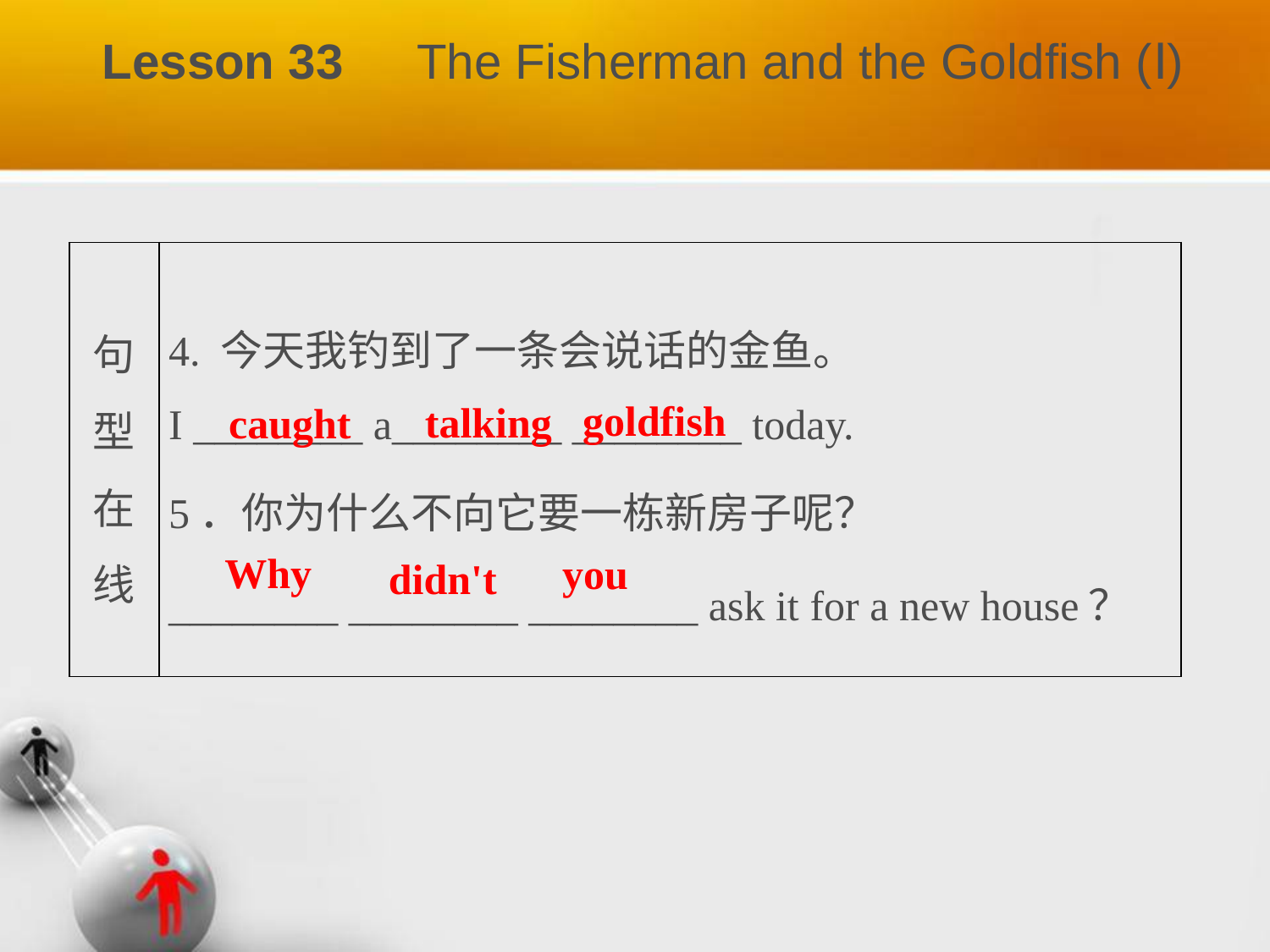

Lesson 33　The Fisherman and the Goldfish (Ⅰ)
| 句 型 在 线 | 4. 今天我钓到了一条会说话的金鱼。 I \_\_\_\_\_\_\_\_ a\_\_\_\_\_\_\_\_ \_\_\_\_\_\_\_\_ today. 5．你为什么不向它要一栋新房子呢？ \_\_\_\_\_\_\_\_ \_\_\_\_\_\_\_\_ \_\_\_\_\_\_\_\_ ask it for a new house？ |
| --- | --- |
goldfish
talking
caught
 Why
you
didn't